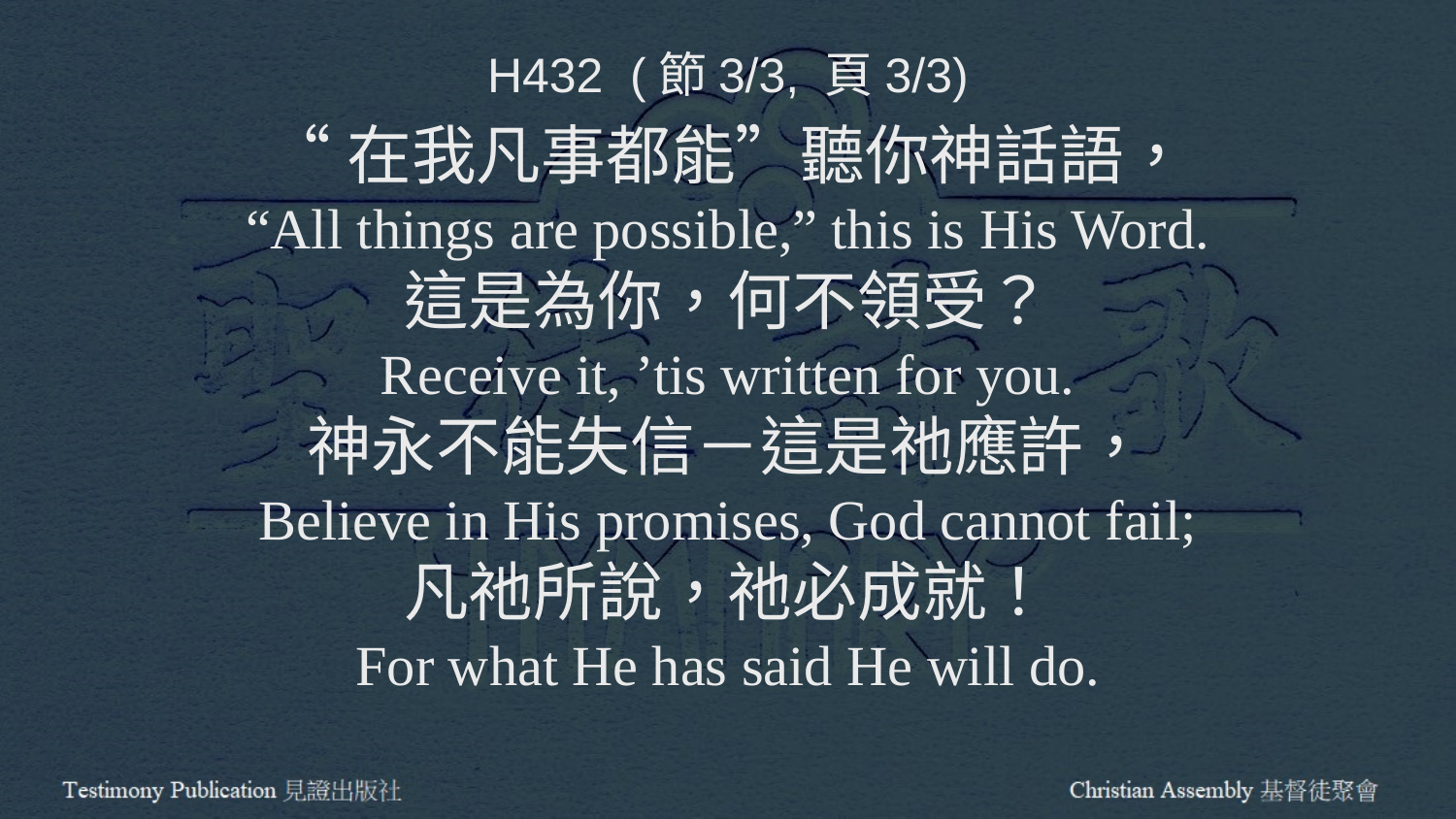

H432  (節3/3, 頁3/3)
“在我凡事都能”聽你神話語，
“All things are possible,” this is His Word.
這是為你，何不領受？
Receive it, ’tis written for you.
神永不能失信－這是祂應許，
Believe in His promises, God cannot fail;
凡祂所說，祂必成就！
For what He has said He will do.